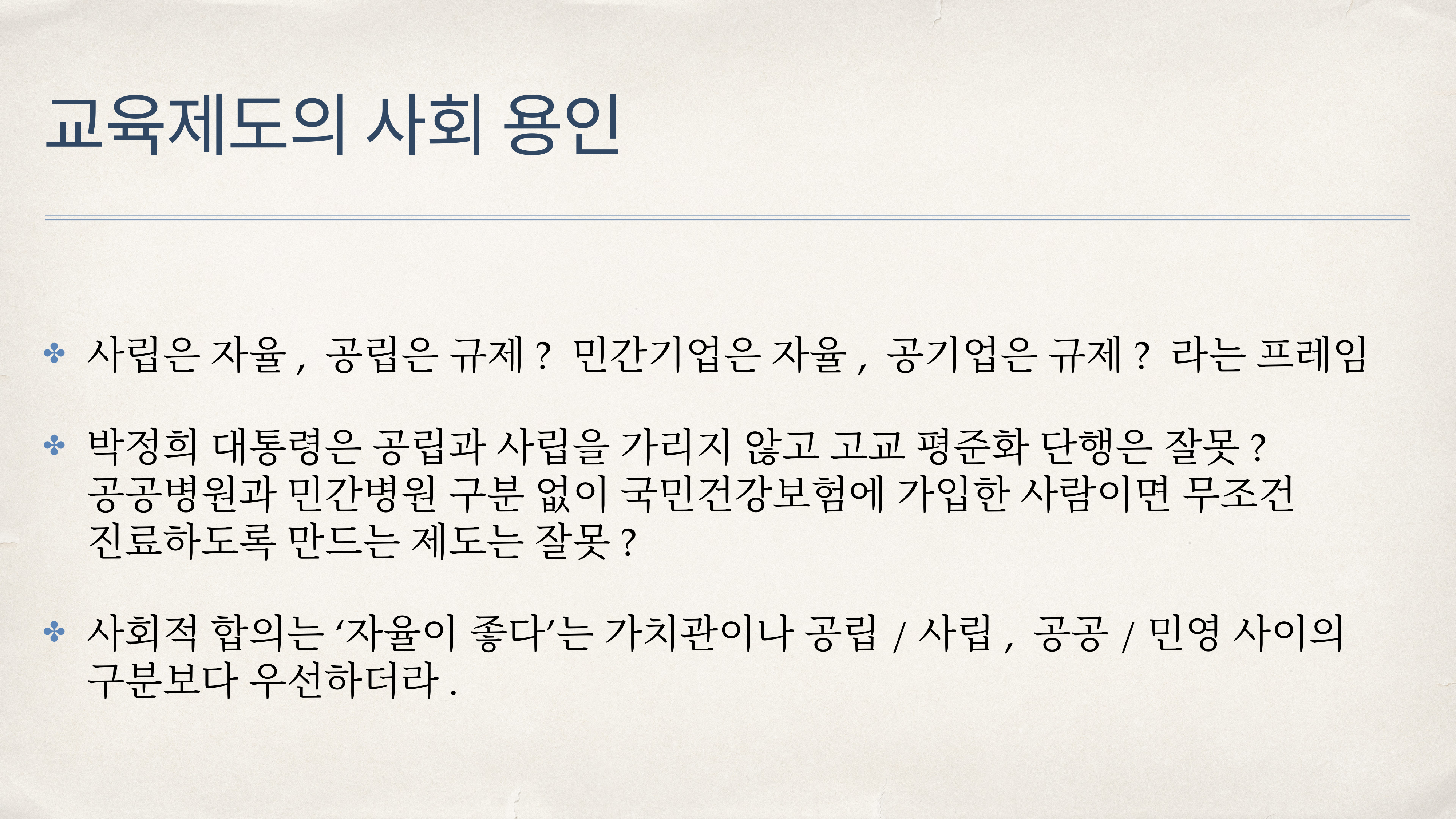

# 교육제도의 사회 용인
사립은 자율, 공립은 규제? 민간기업은 자율, 공기업은 규제? 라는 프레임
박정희 대통령은 공립과 사립을 가리지 않고 고교 평준화 단행은 잘못? 공공병원과 민간병원 구분 없이 국민건강보험에 가입한 사람이면 무조건 진료하도록 만드는 제도는 잘못?
사회적 합의는 ‘자율이 좋다’는 가치관이나 공립/사립, 공공/민영 사이의 구분보다 우선하더라.